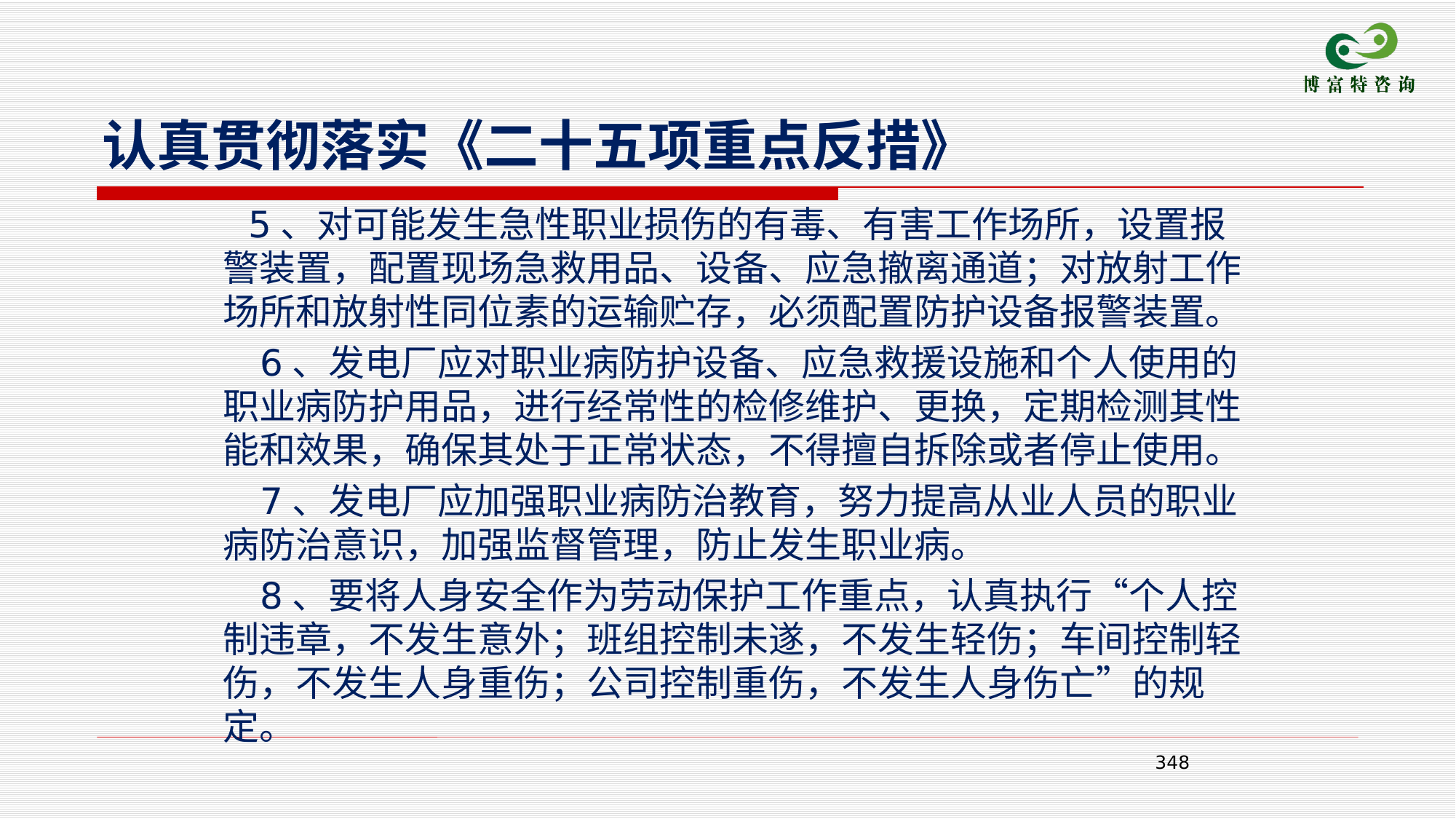

认真贯彻落实《二十五项重点反措》
       5、对可能发生急性职业损伤的有毒、有害工作场所，设置报警装置，配置现场急救用品、设备、应急撤离通道；对放射工作场所和放射性同位素的运输贮存，必须配置防护设备报警装置。
        6、发电厂应对职业病防护设备、应急救援设施和个人使用的职业病防护用品，进行经常性的检修维护、更换，定期检测其性能和效果，确保其处于正常状态，不得擅自拆除或者停止使用。
        7、发电厂应加强职业病防治教育，努力提高从业人员的职业病防治意识，加强监督管理，防止发生职业病。
        8、要将人身安全作为劳动保护工作重点，认真执行“个人控制违章，不发生意外；班组控制未遂，不发生轻伤；车间控制轻伤，不发生人身重伤；公司控制重伤，不发生人身伤亡”的规定。

348